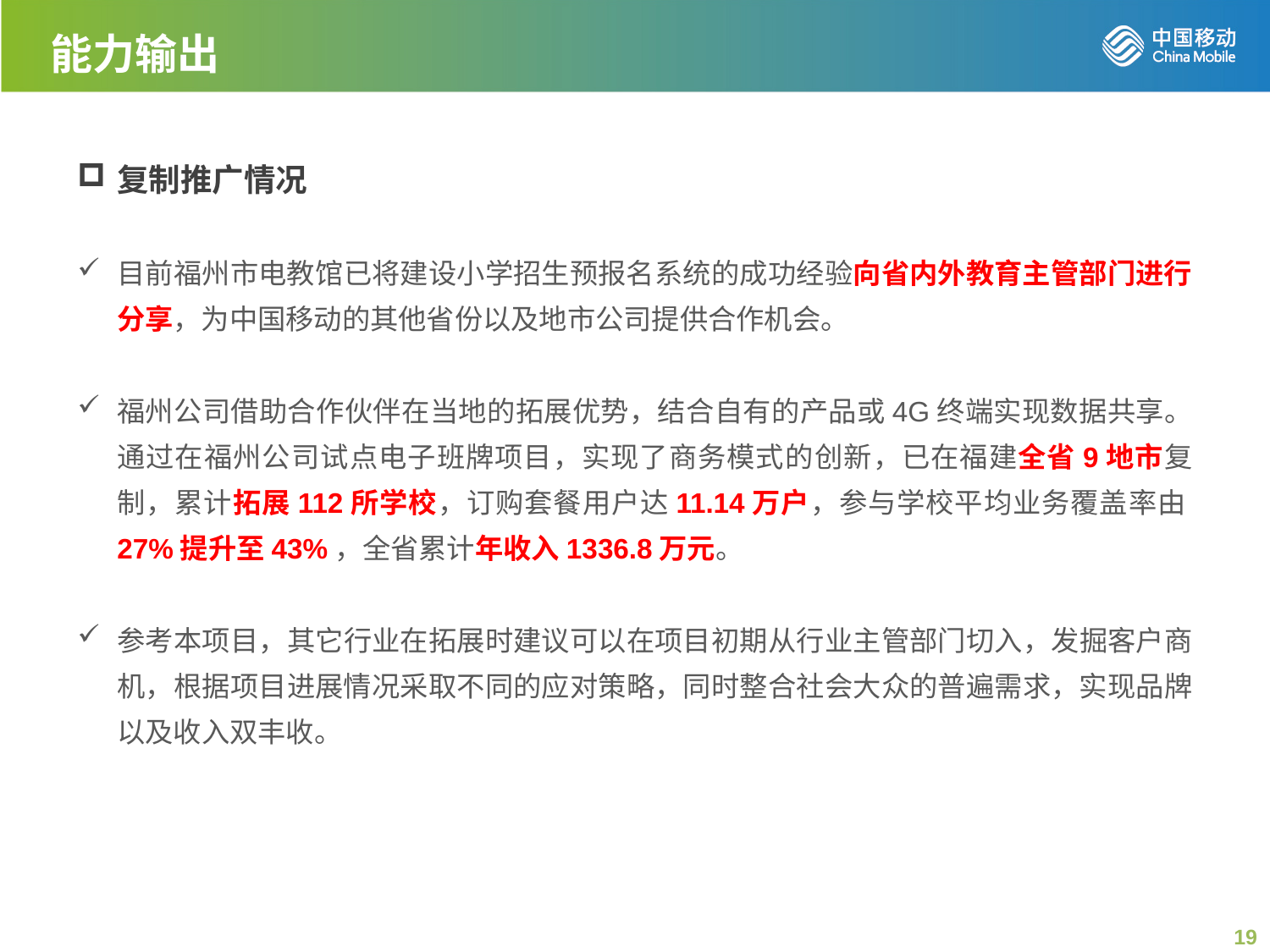

能力输出
复制推广情况

目前福州市电教馆已将建设小学招生预报名系统的成功经验向省内外教育主管部门进行分享，为中国移动的其他省份以及地市公司提供合作机会。

福州公司借助合作伙伴在当地的拓展优势，结合自有的产品或4G终端实现数据共享。通过在福州公司试点电子班牌项目，实现了商务模式的创新，已在福建全省9地市复制，累计拓展112所学校，订购套餐用户达11.14万户，参与学校平均业务覆盖率由27%提升至43%，全省累计年收入1336.8万元。

参考本项目，其它行业在拓展时建议可以在项目初期从行业主管部门切入，发掘客户商机，根据项目进展情况采取不同的应对策略，同时整合社会大众的普遍需求，实现品牌以及收入双丰收。